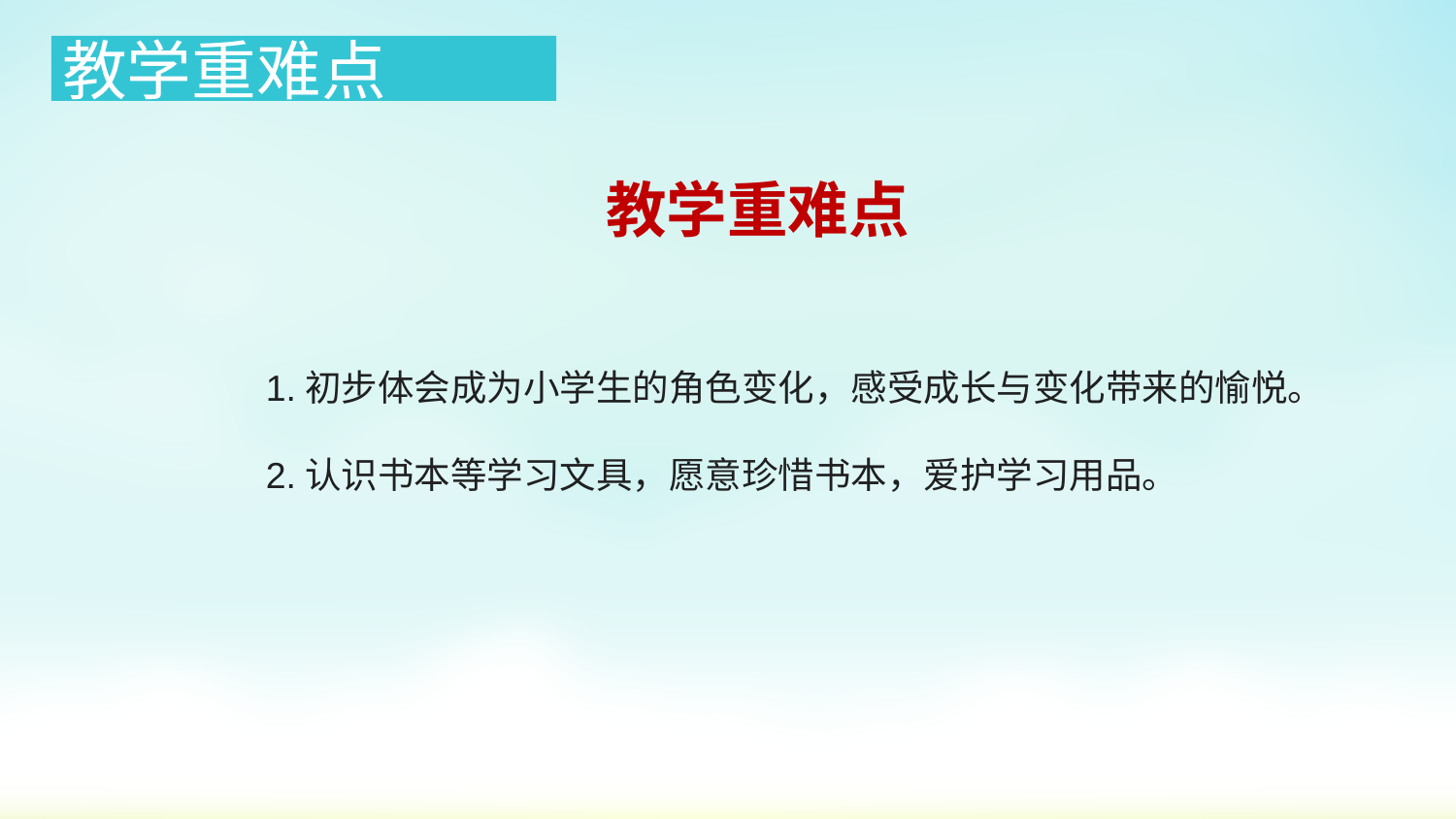

教学重难点
教学重难点
1.初步体会成为小学生的角色变化，感受成长与变化带来的愉悦。
2.认识书本等学习文具，愿意珍惜书本，爱护学习用品。